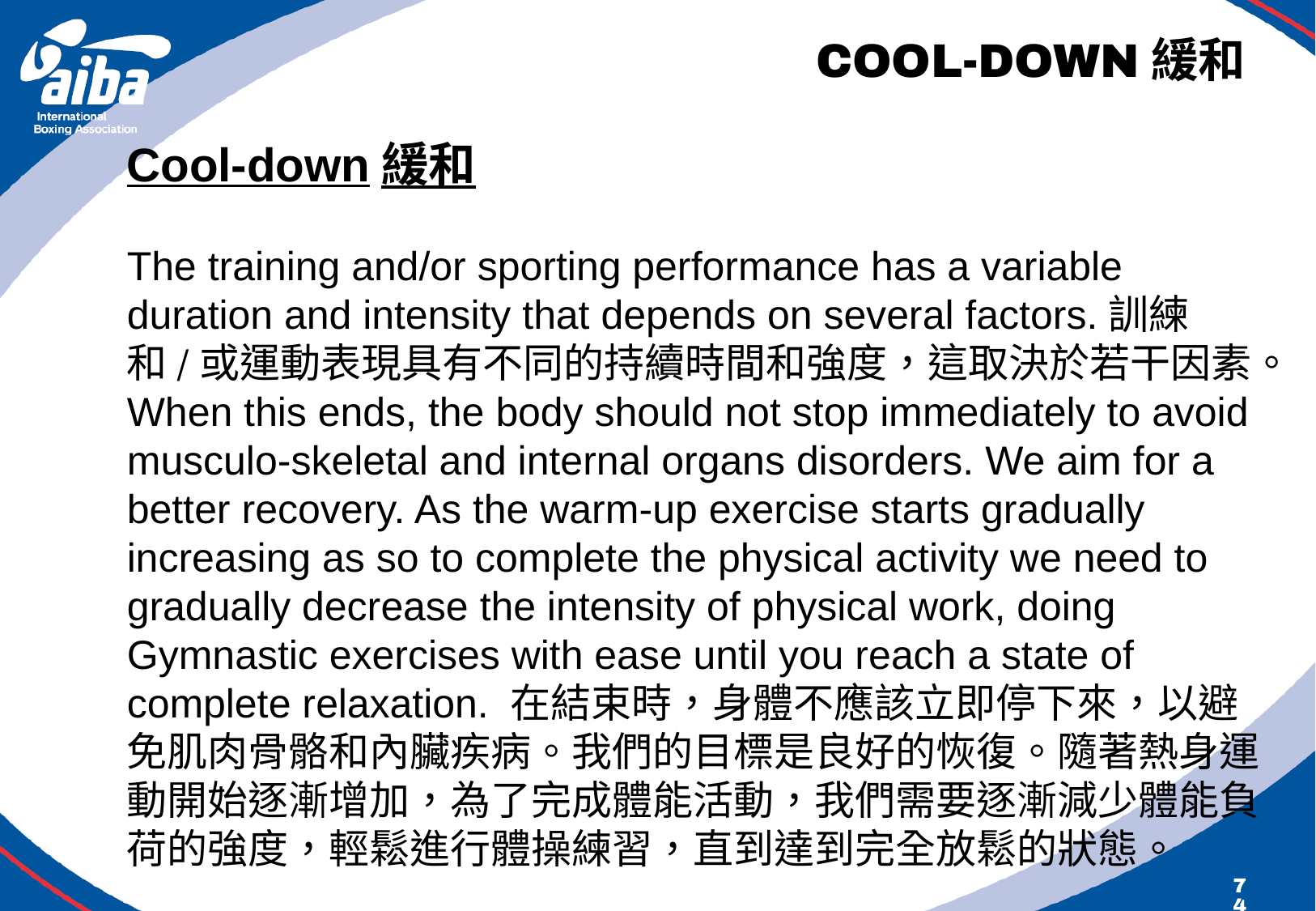

# COOL-DOWN緩和
Cool-down緩和

The training and/or sporting performance has a variable duration and intensity that depends on several factors.訓練和/或運動表現具有不同的持續時間和強度，這取決於若干因素。
When this ends, the body should not stop immediately to avoid musculo-skeletal and internal organs disorders. We aim for a better recovery. As the warm-up exercise starts gradually increasing as so to complete the physical activity we need to gradually decrease the intensity of physical work, doing Gymnastic exercises with ease until you reach a state of complete relaxation. 在結束時，身體不應該立即停下來，以避免肌肉骨骼和內臟疾病。我們的目標是良好的恢復。隨著熱身運動開始逐漸增加，為了完成體能活動，我們需要逐漸減少體能負荷的強度，輕鬆進行體操練習，直到達到完全放鬆的狀態。
74